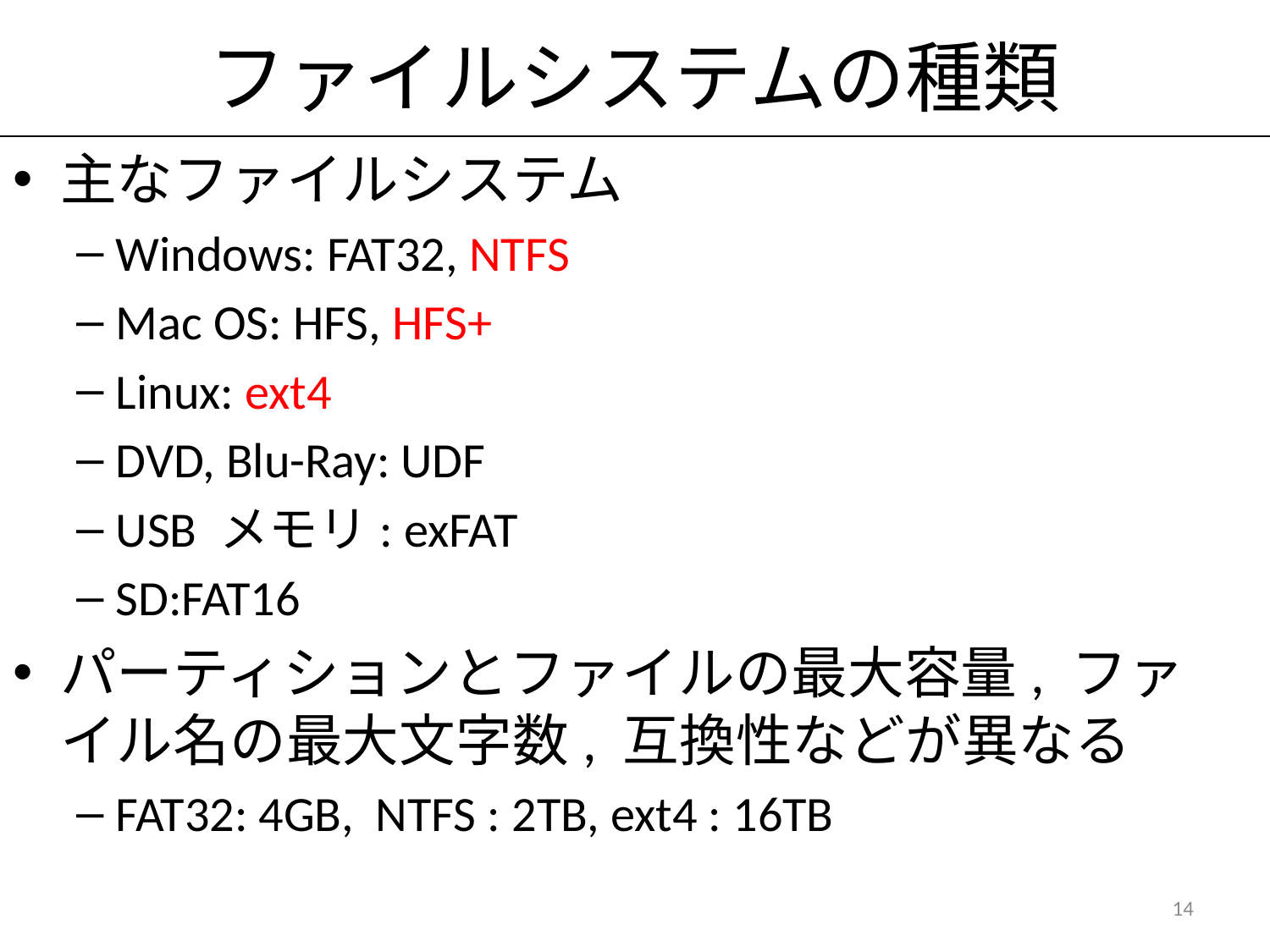

# ファイルシステムの種類
主なファイルシステム
Windows: FAT32, NTFS
Mac OS: HFS, HFS+
Linux: ext4
DVD, Blu-Ray: UDF
USB メモリ: exFAT
SD:FAT16
パーティションとファイルの最大容量, ファイル名の最大文字数, 互換性などが異なる
FAT32: 4GB,  NTFS : 2TB, ext4 : 16TB

14